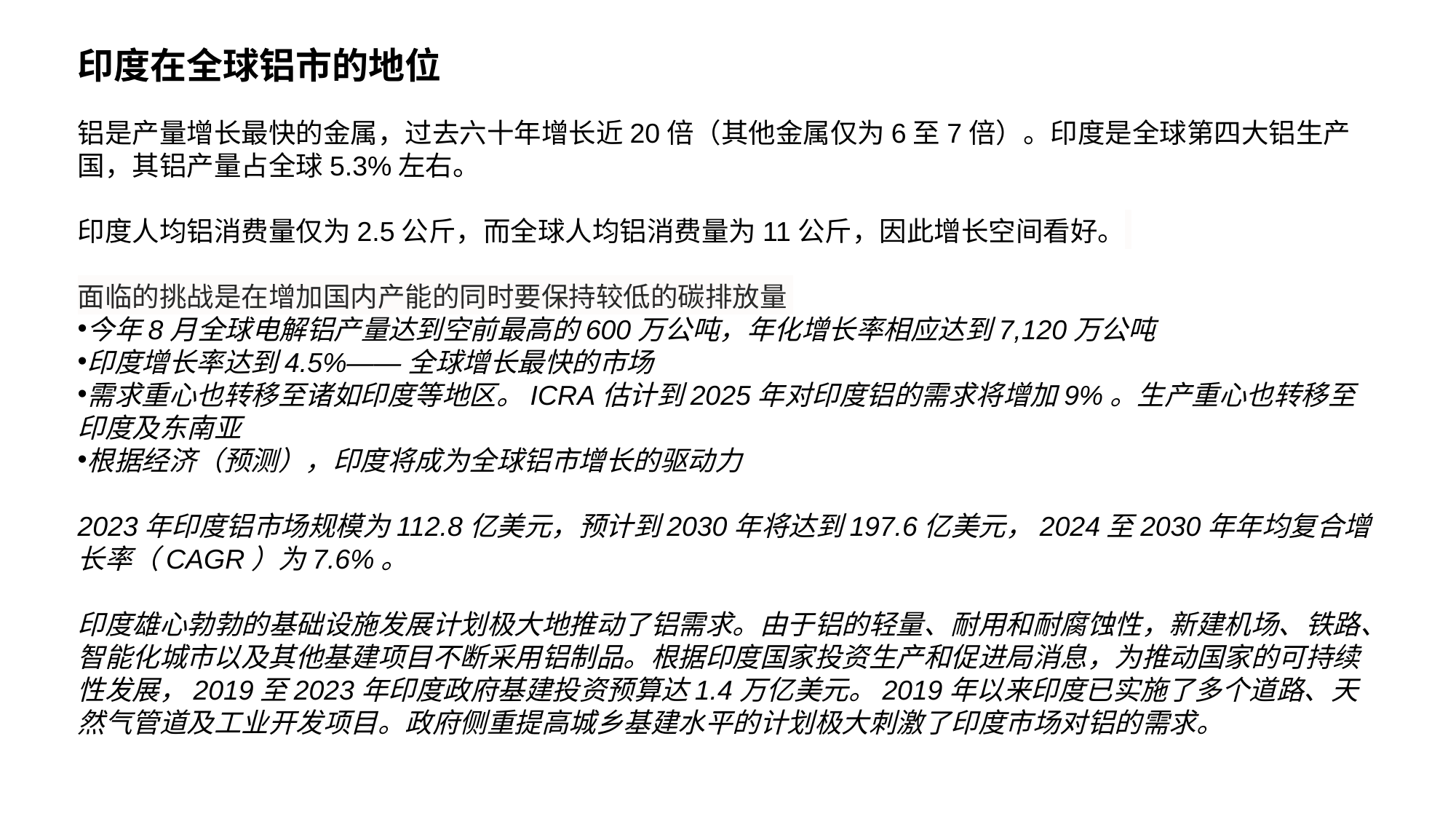

印度在全球铝市的地位

铝是产量增长最快的金属，过去六十年增长近20倍（其他金属仅为6至7倍）。印度是全球第四大铝生产国，其铝产量占全球5.3%左右。

印度人均铝消费量仅为2.5公斤，而全球人均铝消费量为11公斤，因此增长空间看好。

面临的挑战是在增加国内产能的同时要保持较低的碳排放量
今年8月全球电解铝产量达到空前最高的600万公吨，年化增长率相应达到7,120万公吨
印度增长率达到4.5%——全球增长最快的市场
需求重心也转移至诸如印度等地区。ICRA估计到2025年对印度铝的需求将增加9%。生产重心也转移至印度及东南亚
根据经济（预测），印度将成为全球铝市增长的驱动力

2023年印度铝市场规模为112.8亿美元，预计到2030年将达到197.6亿美元，2024至2030年年均复合增长率（CAGR）为7.6%。

印度雄心勃勃的基础设施发展计划极大地推动了铝需求。由于铝的轻量、耐用和耐腐蚀性，新建机场、铁路、智能化城市以及其他基建项目不断采用铝制品。根据印度国家投资生产和促进局消息，为推动国家的可持续性发展，2019至2023年印度政府基建投资预算达1.4万亿美元。2019年以来印度已实施了多个道路、天然气管道及工业开发项目。政府侧重提高城乡基建水平的计划极大刺激了印度市场对铝的需求。